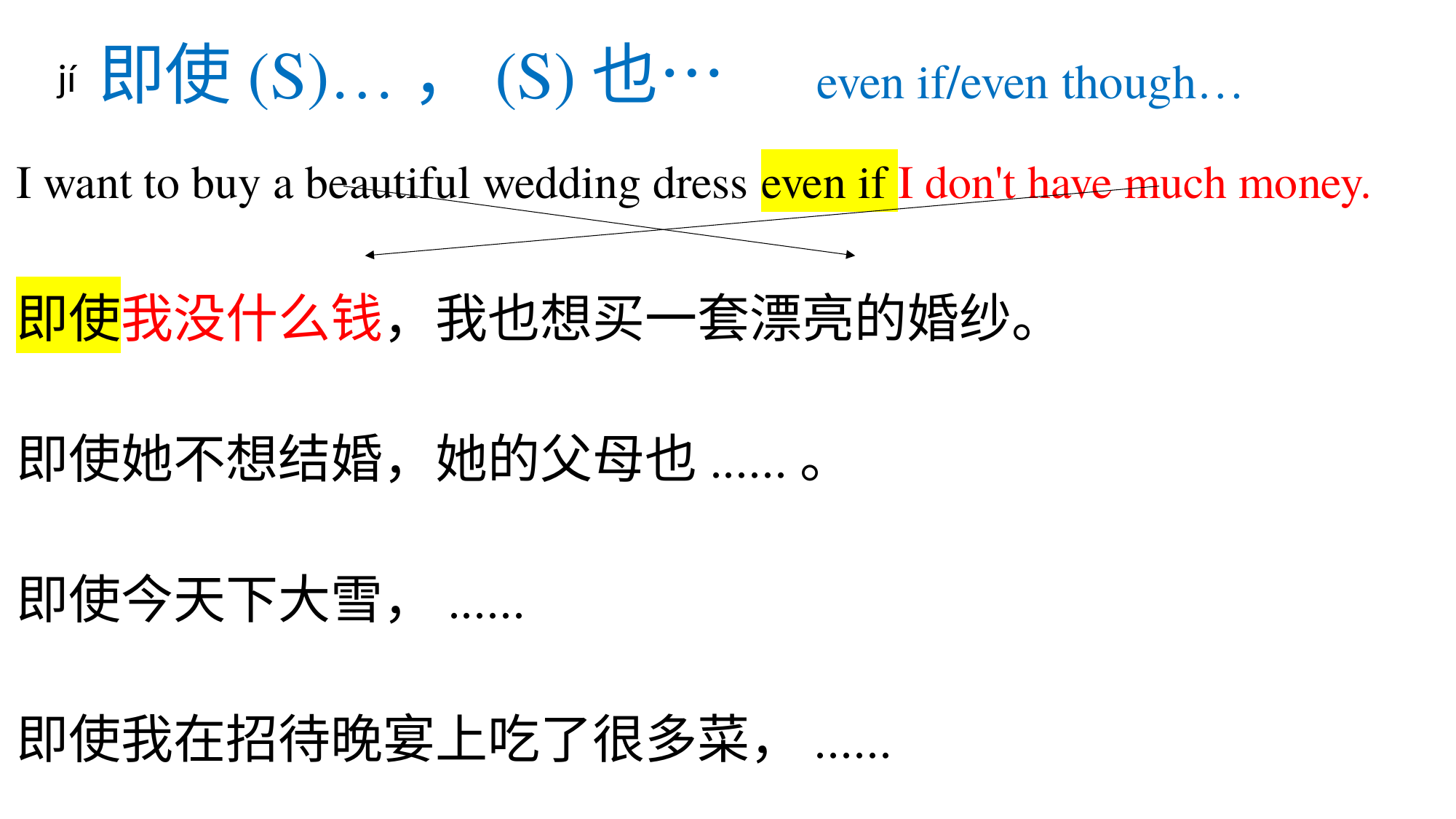

# 即使(S)…，(S)也…     even if/even though…
jí
I want to buy a beautiful wedding dress even if I don't have much money.
即使我没什么钱，我也想买一套漂亮的婚纱。
即使她不想结婚，她的父母也......。
即使今天下大雪，......
即使我在招待晚宴上吃了很多菜，......
即使我是一个社牛，......